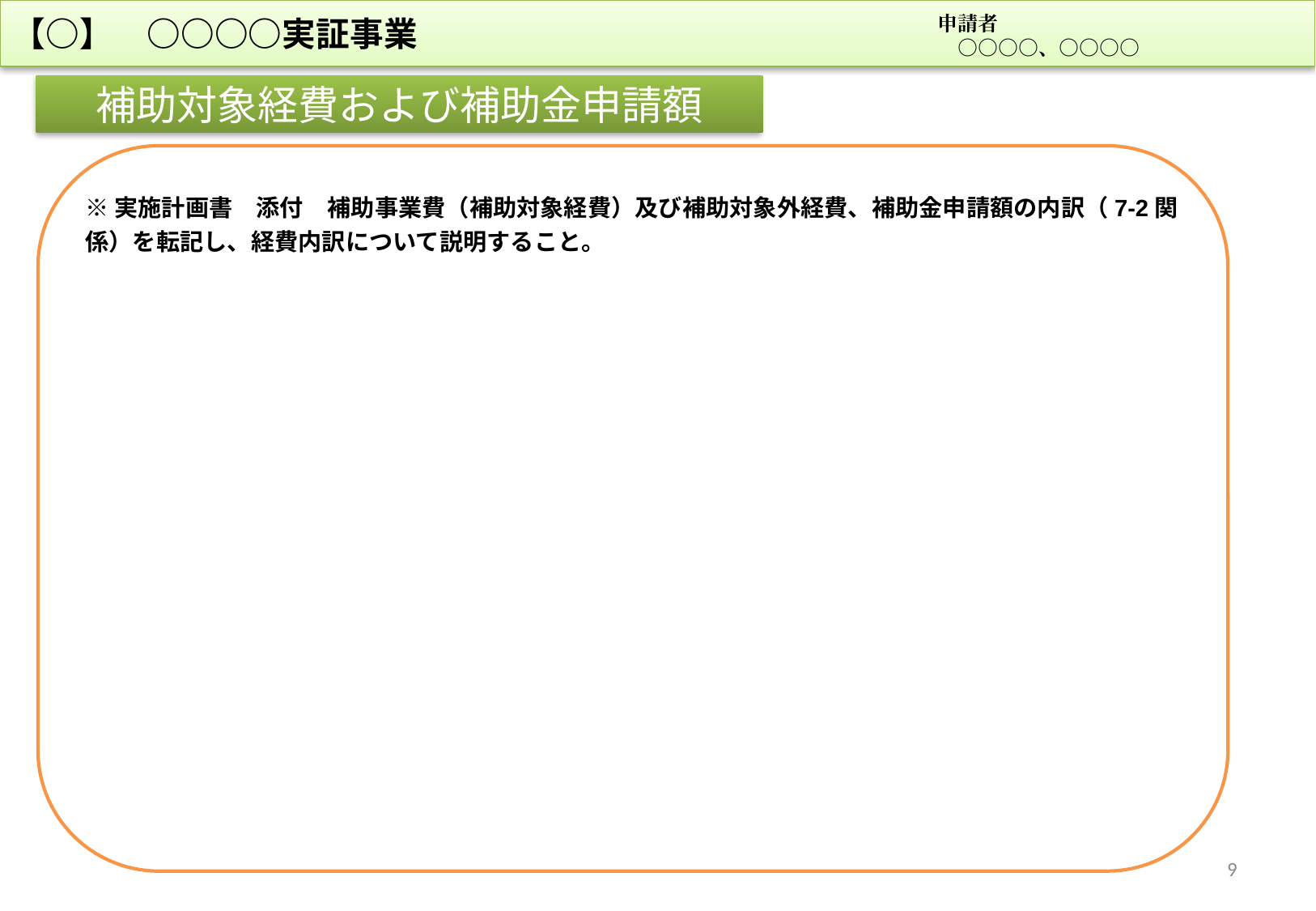

【○】　○○○○実証事業
申請者
　○○○○、○○○○
補助対象経費および補助金申請額
※実施計画書　添付　補助事業費（補助対象経費）及び補助対象外経費、補助金申請額の内訳（7-2関係）を転記し、経費内訳について説明すること。
9